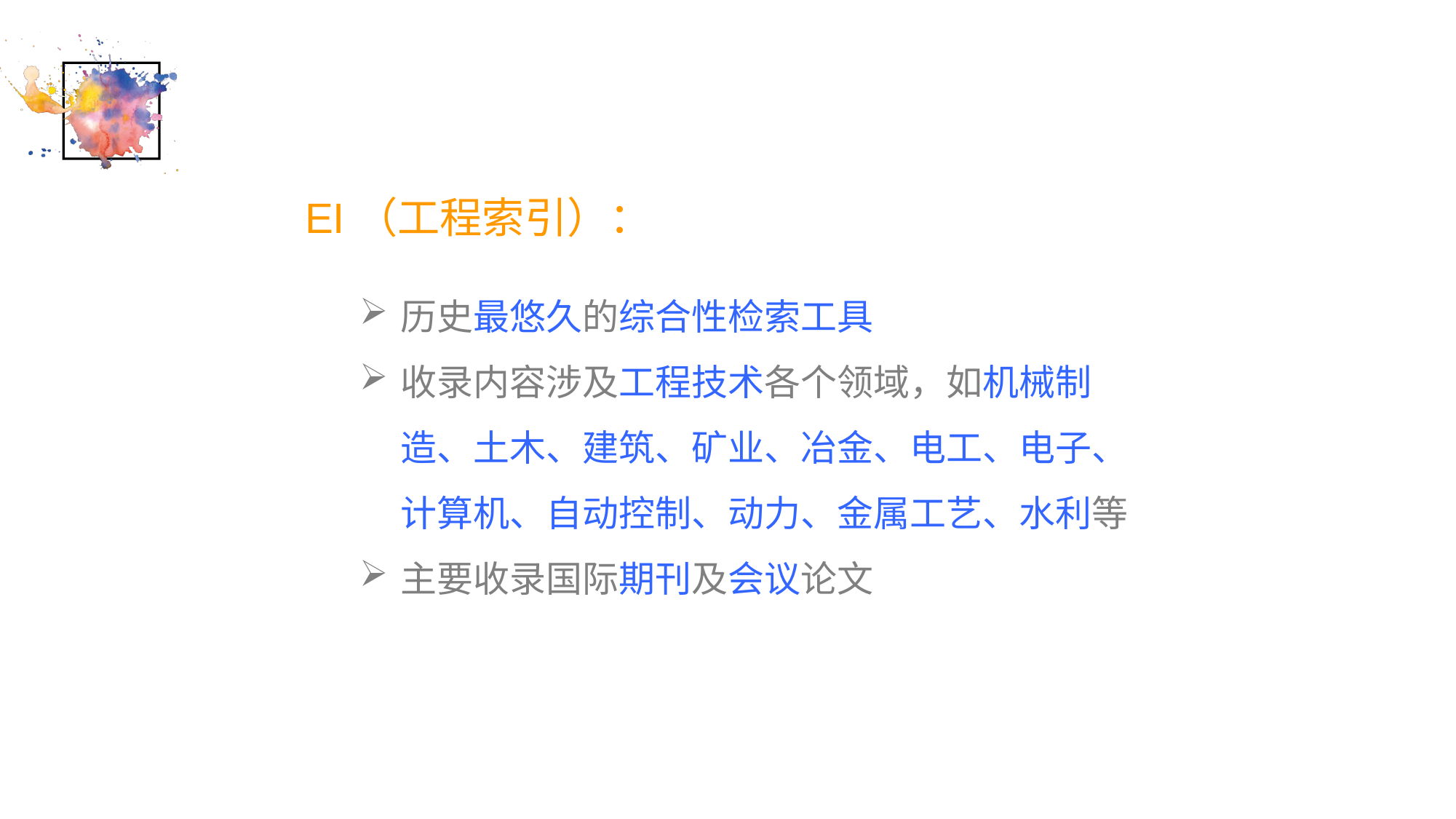

EI（工程索引）：
历史最悠久的综合性检索工具
收录内容涉及工程技术各个领域，如机械制造、土木、建筑、矿业、冶金、电工、电子、计算机、自动控制、动力、金属工艺、水利等
主要收录国际期刊及会议论文